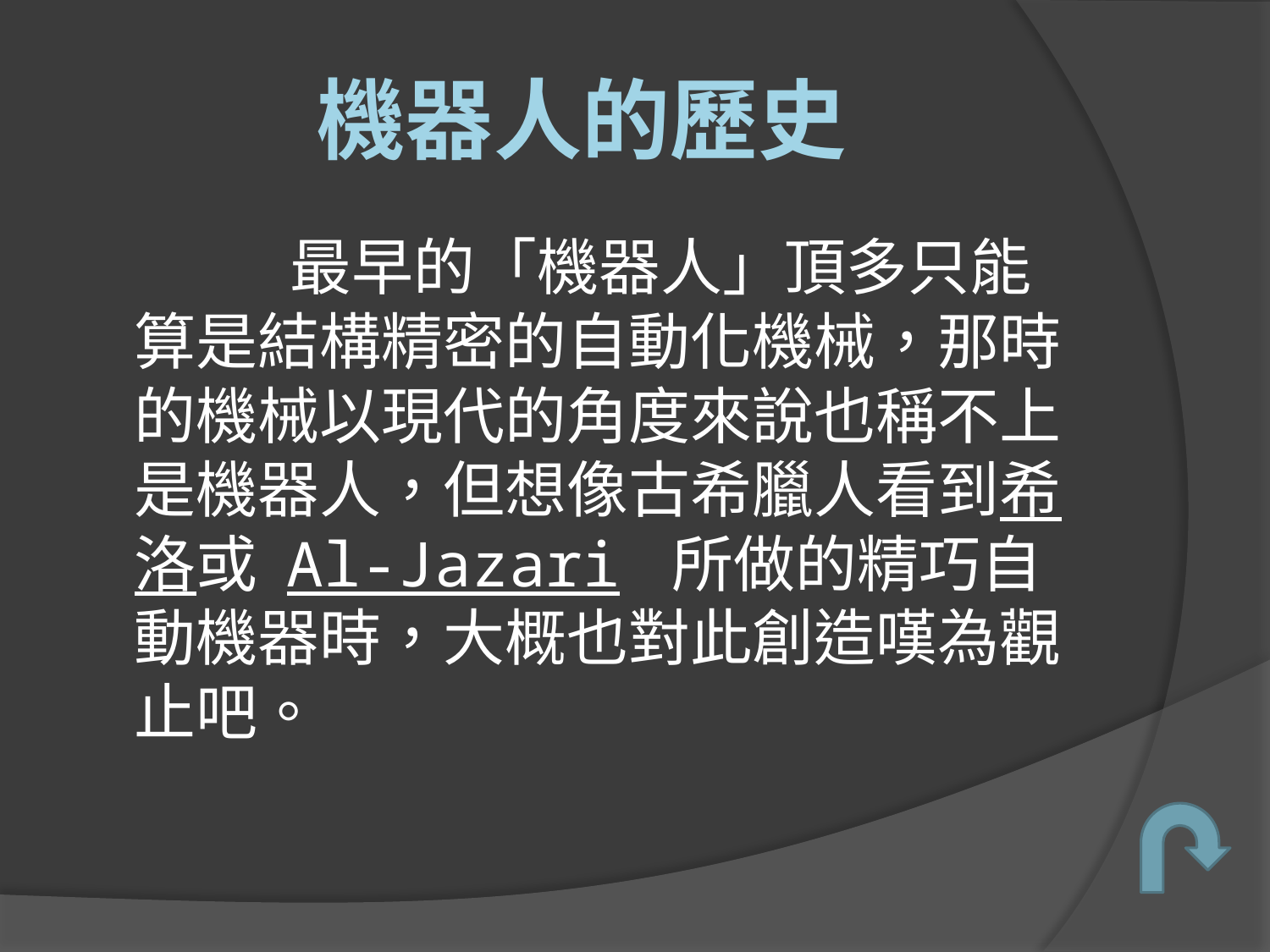

# 機器人的歷史
	 	 最早的「機器人」頂多只能算是結構精密的自動化機械，那時的機械以現代的角度來說也稱不上是機器人，但想像古希臘人看到希洛或 Al-Jazari 所做的精巧自動機器時，大概也對此創造嘆為觀止吧。